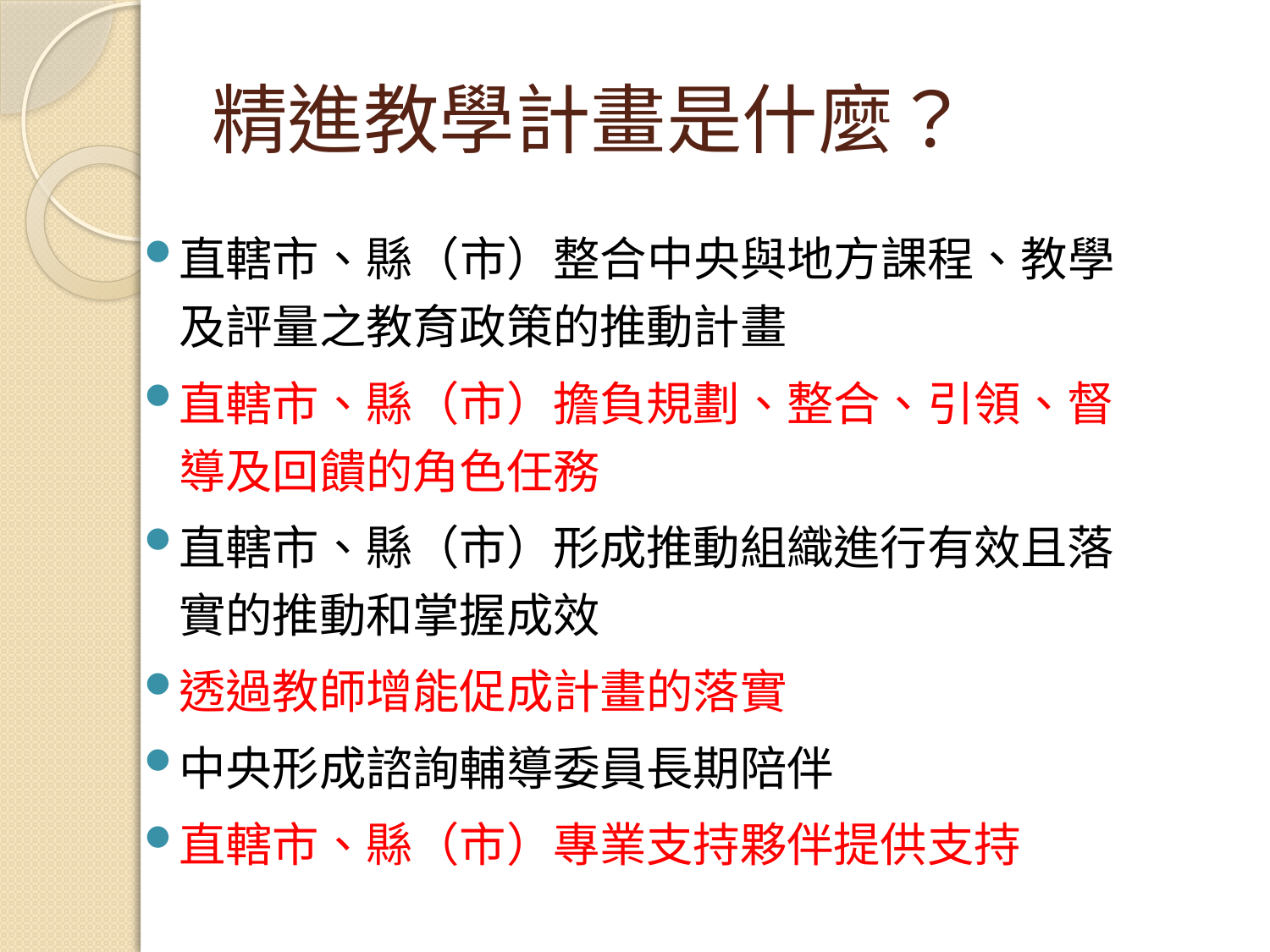

# 精進教學計畫是什麼？
直轄市、縣（市）整合中央與地方課程、教學及評量之教育政策的推動計畫
直轄市、縣（市）擔負規劃、整合、引領、督導及回饋的角色任務
直轄市、縣（市）形成推動組織進行有效且落實的推動和掌握成效
透過教師增能促成計畫的落實
中央形成諮詢輔導委員長期陪伴
直轄市、縣（市）專業支持夥伴提供支持